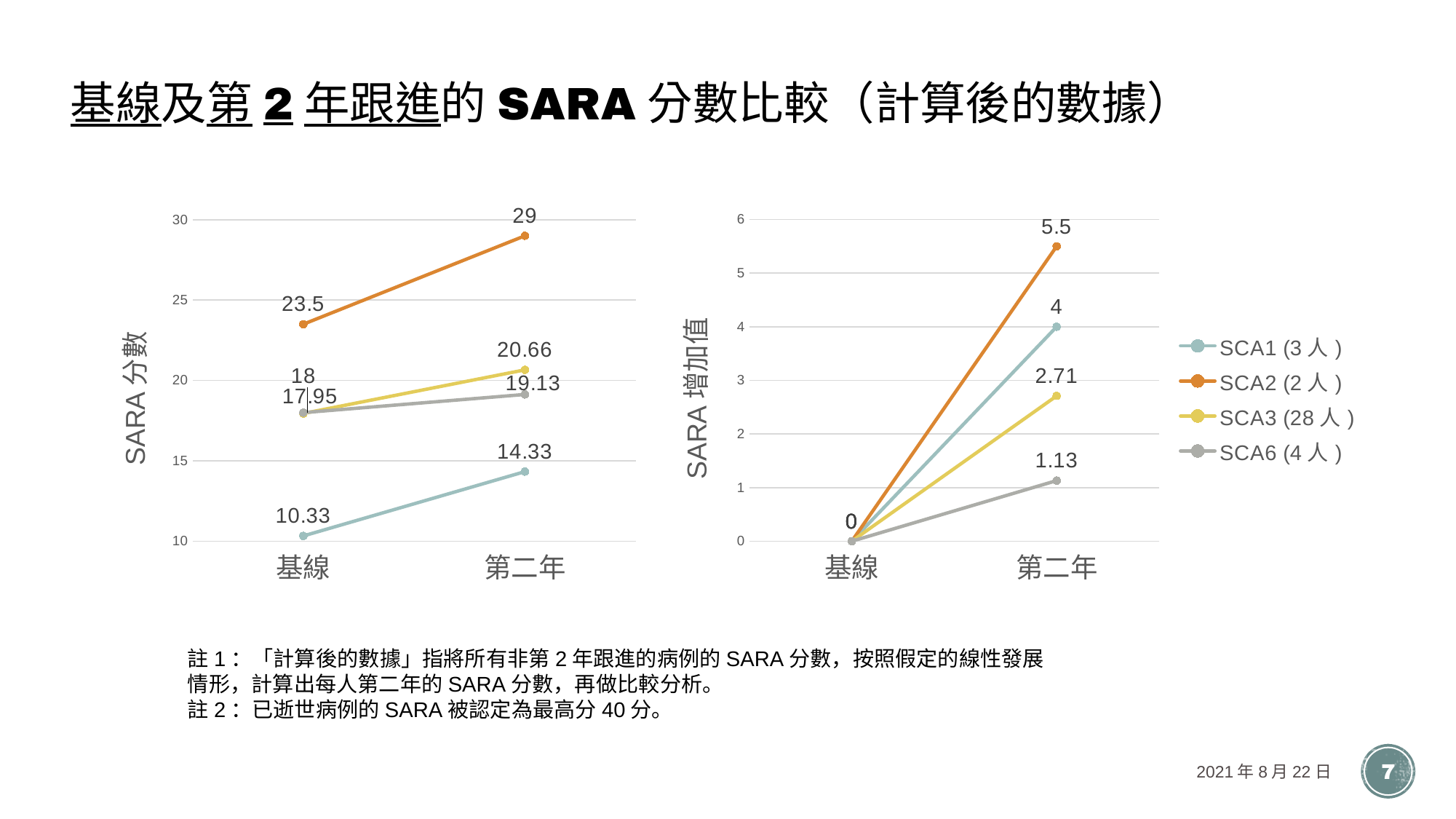

基線及第2年跟進的SARA分數比較（計算後的數據）

### Chart

| Category | SCA1 (3人) | SCA2 (2人) | SCA3 (28人) | SCA6 (4人) |
|---|---|---|---|---|
| 基線 | 10.33 | 23.5 | 17.95 | 18.0 |
| 第二年 | 14.33 | 29.0 | 20.66 | 19.13 |

### Chart

| Category | SCA1 (3人) | SCA2 (2人) | SCA3 (28人) | SCA6 (4人) |
|---|---|---|---|---|
| 基線 | 0.0 | 0.0 | 0.0 | 0.0 |
| 第二年 | 4.0 | 5.5 | 2.710000000000001 | 1.13 |
註1：「計算後的數據」指將所有非第2年跟進的病例的SARA分數，按照假定的線性發展情形，計算出每人第二年的SARA分數，再做比較分析。
註2：已逝世病例的SARA被認定為最高分40分。
2021年8月22日
7